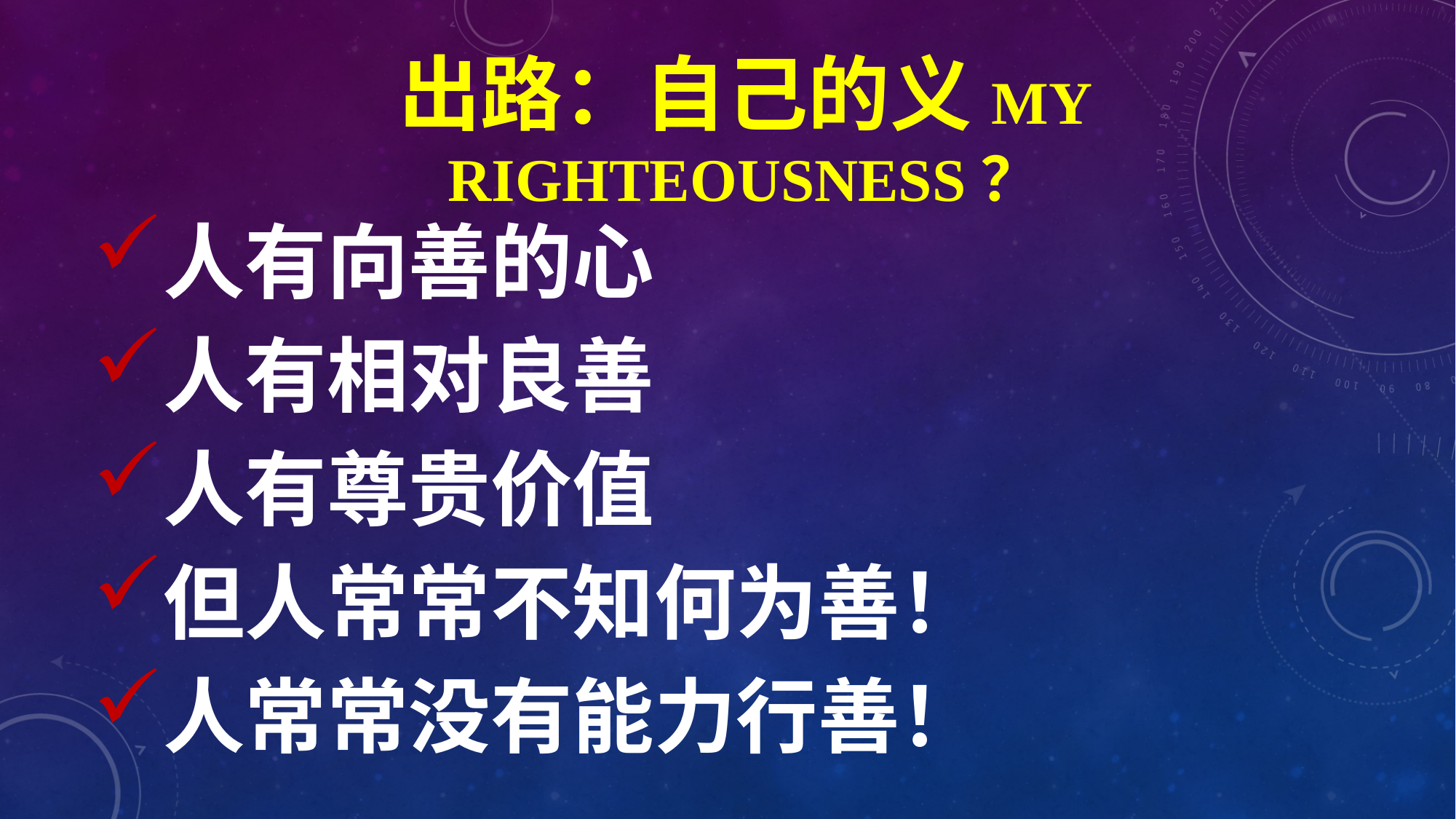

# 出路：自己的义My Righteousness？
人有向善的心
人有相对良善
人有尊贵价值
但人常常不知何为善！
人常常没有能力行善！